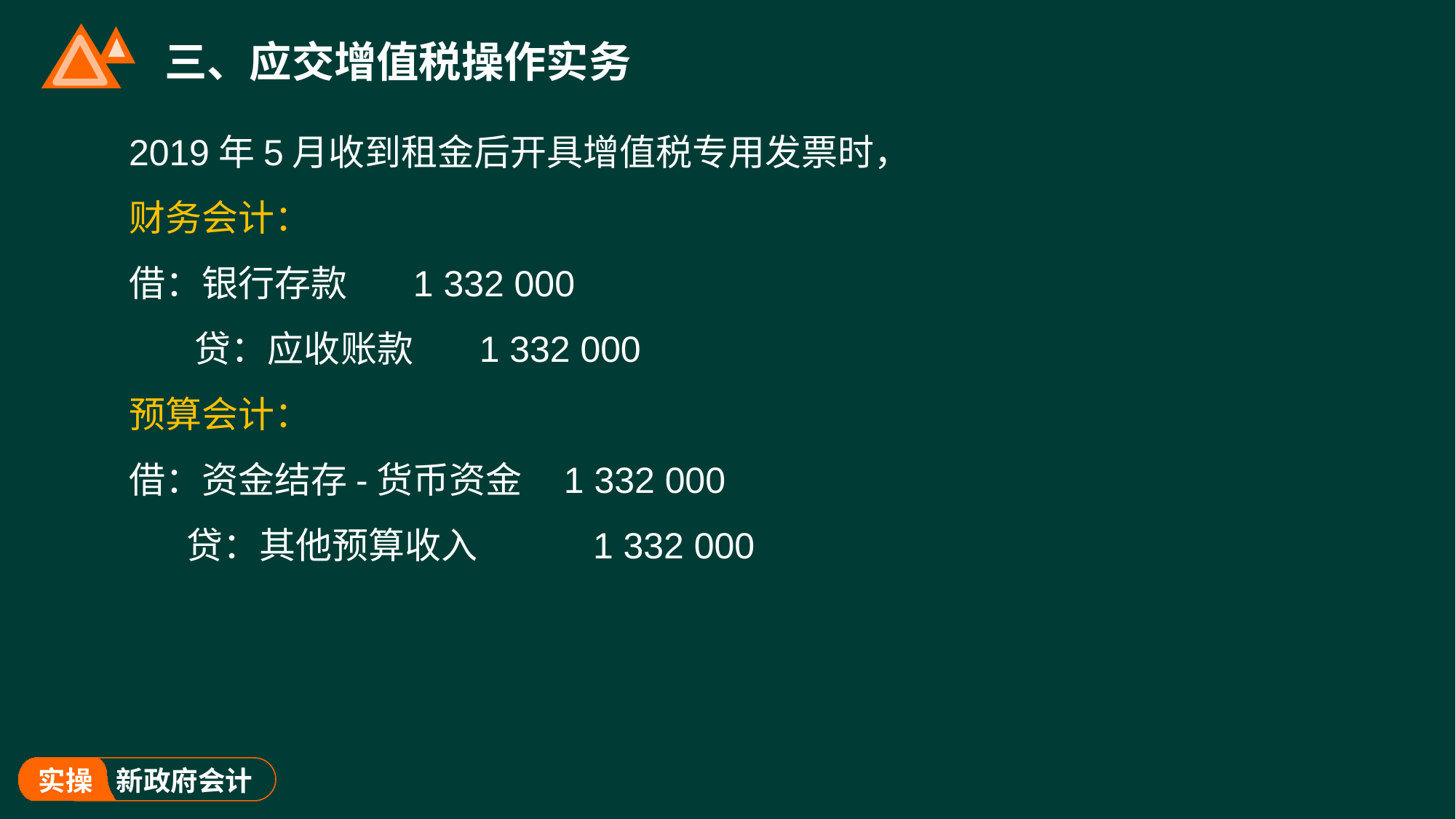

# 三、应交增值税操作实务
2019年5月收到租金后开具增值税专用发票时，
财务会计：
借：银行存款       1 332 000
       贷：应收账款       1 332 000
预算会计：
借：资金结存-货币资金    1 332 000
      贷：其他预算收入             1 332 000